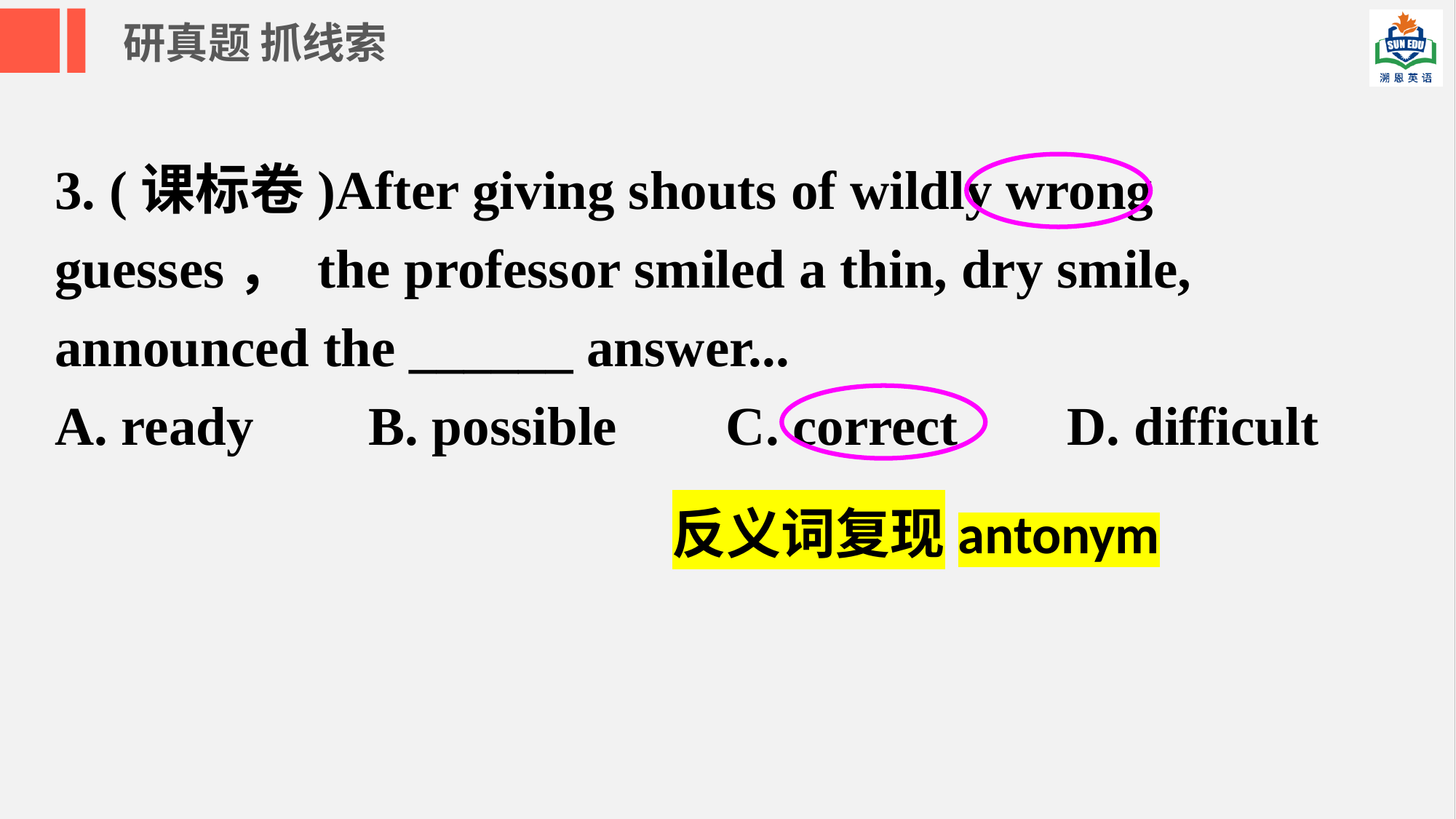

研真题 抓线索
3. (课标卷)After giving shouts of wildly wrong guesses， the professor smiled a thin, dry smile, announced the ______ answer...
A. ready 	       B. possible        C. correct        D. difficult

反义词复现antonym